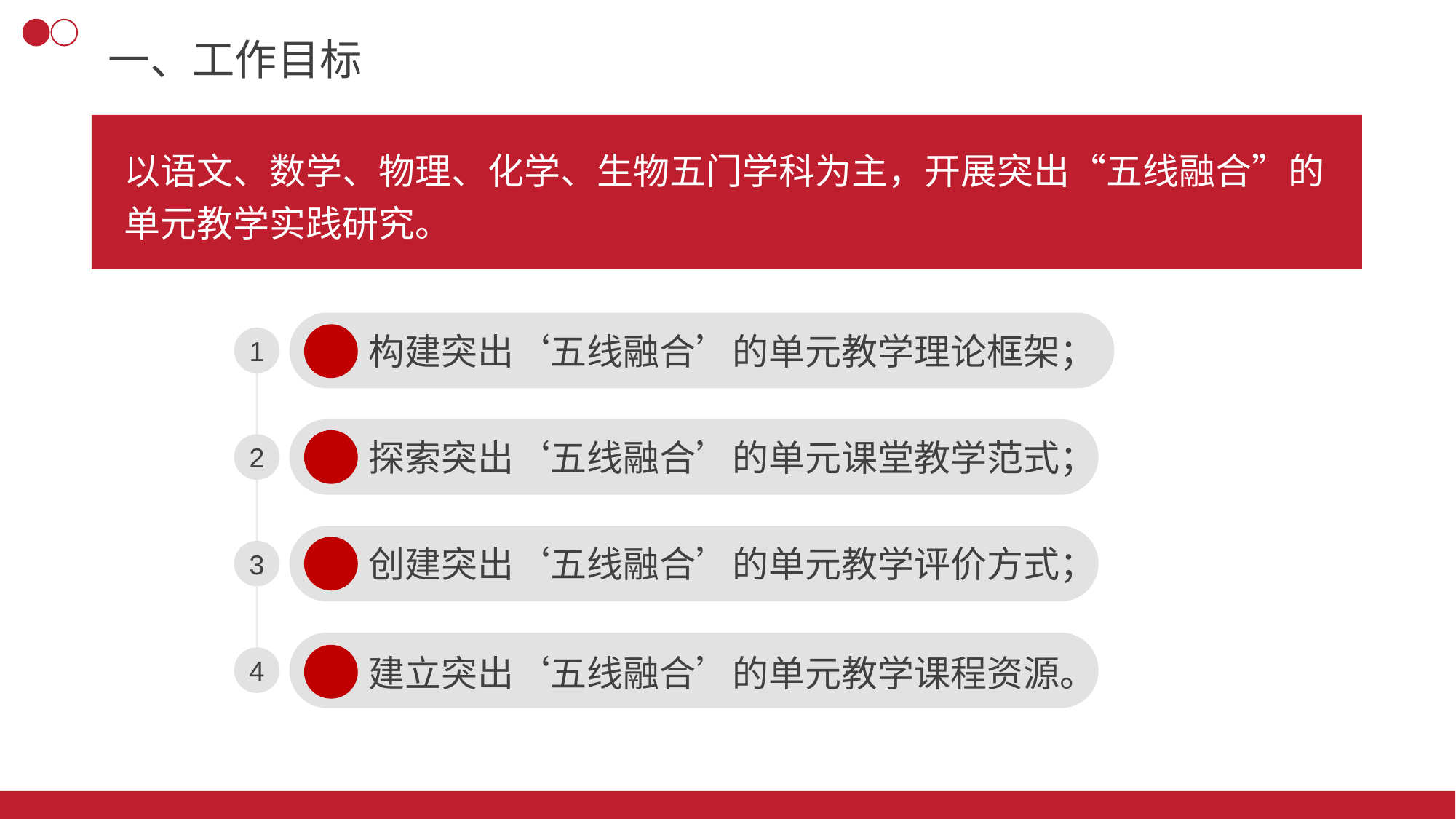

一、工作目标

以语文、数学、物理、化学、生物五门学科为主，开展突出“五线融合”的单元教学实践研究。

构建突出‘五线融合’的单元教学理论框架；

1
2
3
4

探索突出‘五线融合’的单元课堂教学范式；

创建突出‘五线融合’的单元教学评价方式；

建立突出‘五线融合’的单元教学课程资源。